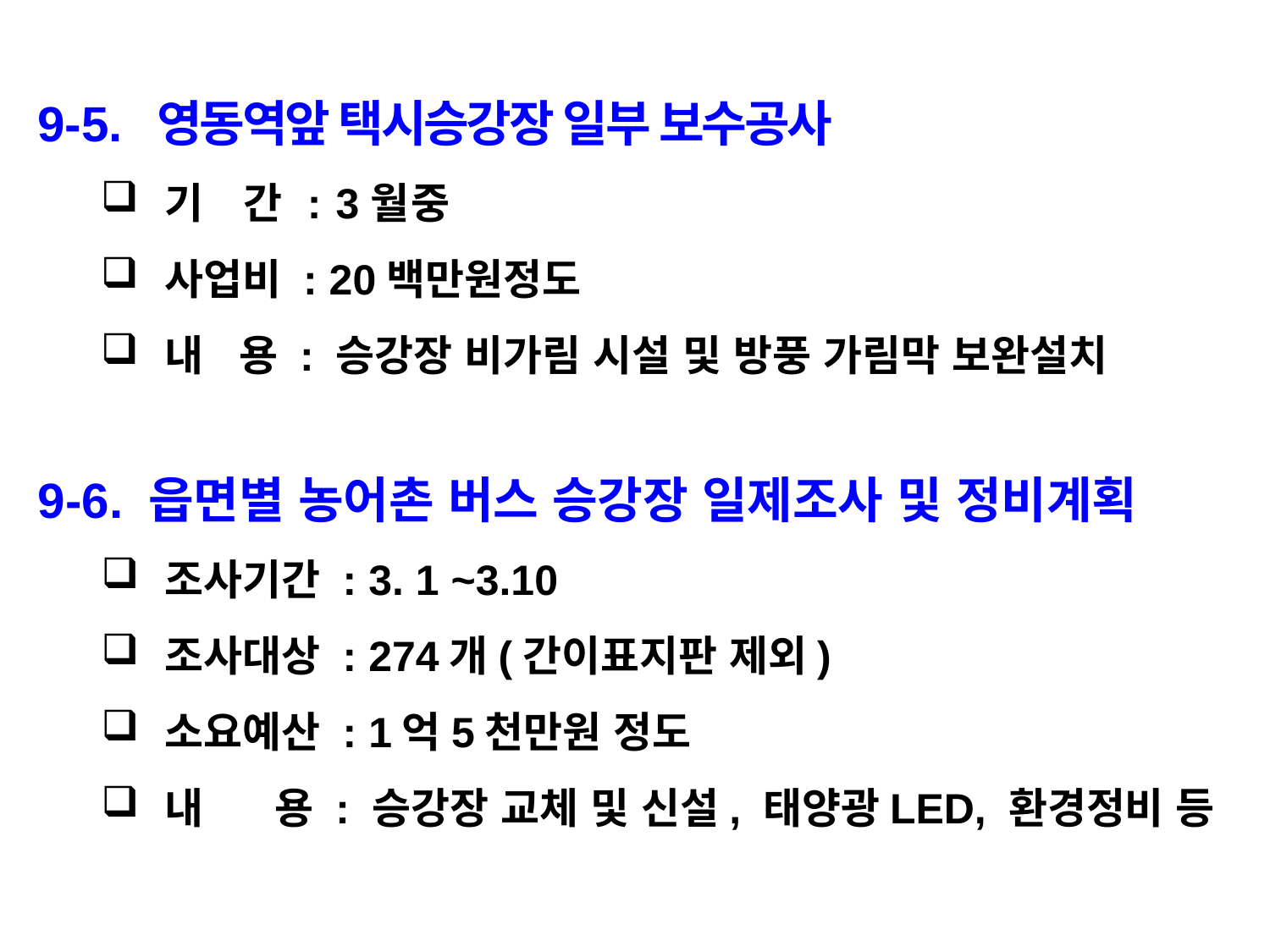

9-5.  영동역앞 택시승강장 일부 보수공사
기   간 : 3월중
사업비 : 20백만원정도
내   용 : 승강장 비가림 시설 및 방풍 가림막 보완설치

9-6. 읍면별 농어촌 버스 승강장 일제조사 및 정비계획
조사기간 : 3. 1 ~3.10
조사대상 : 274개(간이표지판 제외)
소요예산 : 1억5천만원 정도
내      용 : 승강장 교체 및 신설, 태양광LED, 환경정비 등